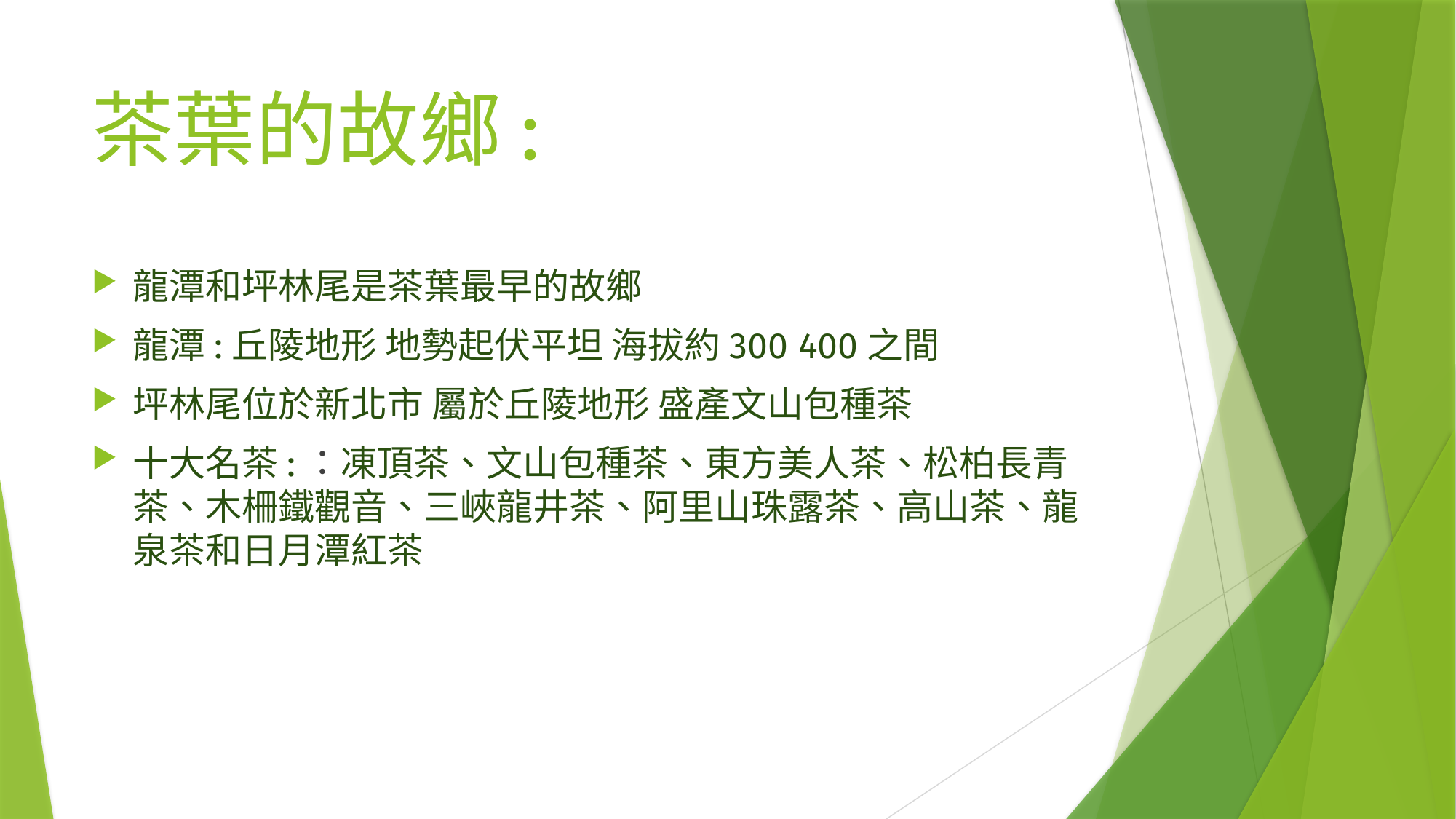

# 茶葉的故鄉:
龍潭和坪林尾是茶葉最早的故鄉
龍潭:丘陵地形 地勢起伏平坦 海拔約300 400之間
坪林尾位於新北市 屬於丘陵地形 盛產文山包種茶
十大名茶:：凍頂茶、文山包種茶、東方美人茶、松柏長青茶、木柵鐵觀音、三峽龍井茶、阿里山珠露茶、高山茶、龍泉茶和日月潭紅茶